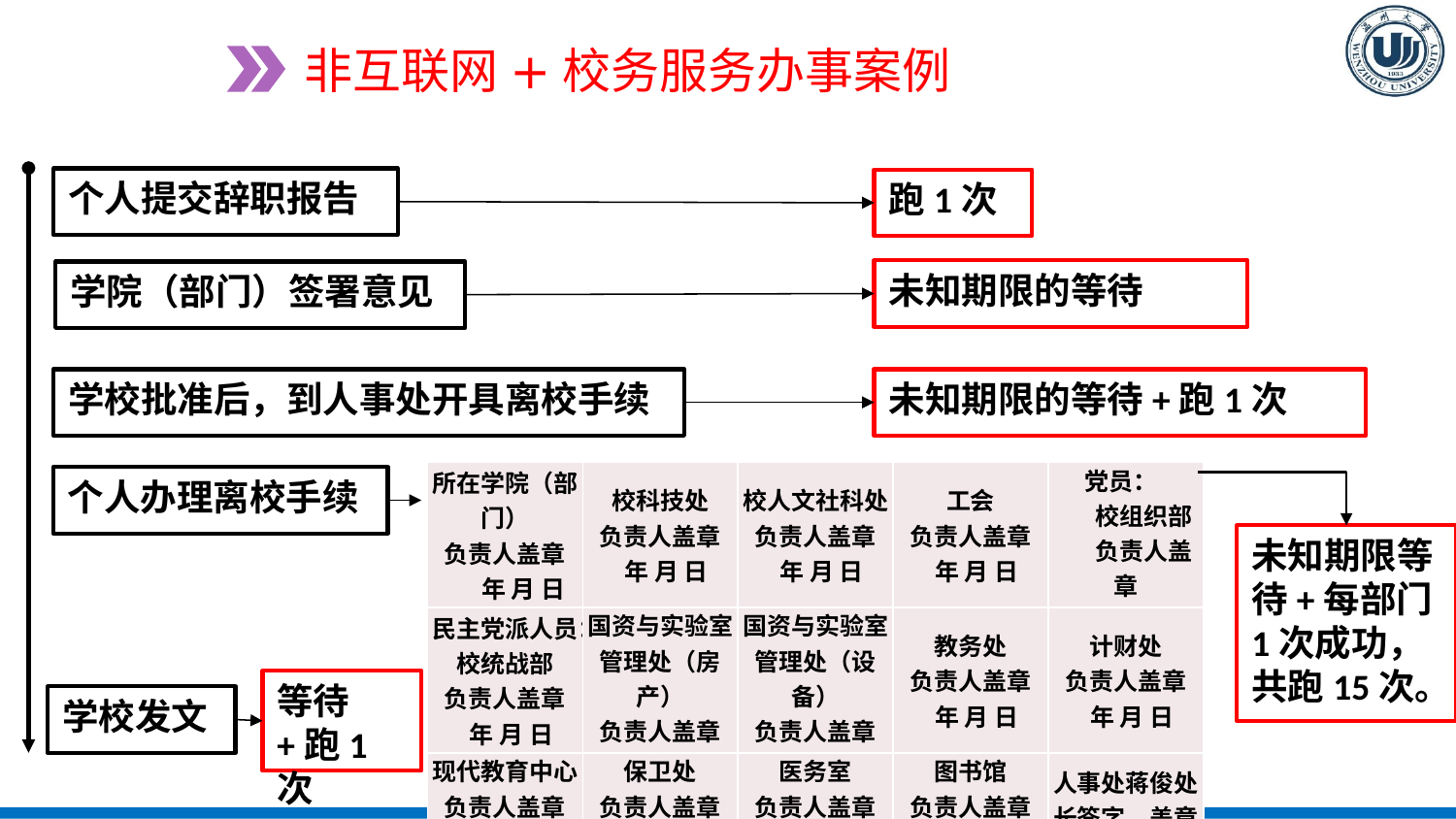

非互联网+校务服务办事案例

个人提交辞职报告
跑1次
未知期限的等待
学院（部门）签署意见
学校批准后，到人事处开具离校手续
未知期限的等待+跑1次

| 所在学院（部门） 负责人盖章 年 月 日 | 校科技处 负责人盖章  年 月 日 | 校人文社科处 负责人盖章  年 月 日 | 工会 负责人盖章  年 月 日 | 党员： 校组织部 负责人盖章  年 月 日 |
| --- | --- | --- | --- | --- |
| 民主党派人员： 校统战部 负责人盖章  年 月 日 | 国资与实验室管理处（房产） 负责人盖章  年 月 日 | 国资与实验室管理处（设备） 负责人盖章  年 月 日 | 教务处 负责人盖章  年 月 日 | 计财处 负责人盖章  年 月 日 |
| 现代教育中心 负责人盖章  年 月 日 | 保卫处 负责人盖章  年 月 日 | 医务室 负责人盖章  年 月 日 | 图书馆 负责人盖章  年 月 日 | 人事处蒋俊处长签字、盖章 |
个人办理离校手续
未知期限等待+每部门1次成功，共跑15次。
等待+跑1次
学校发文